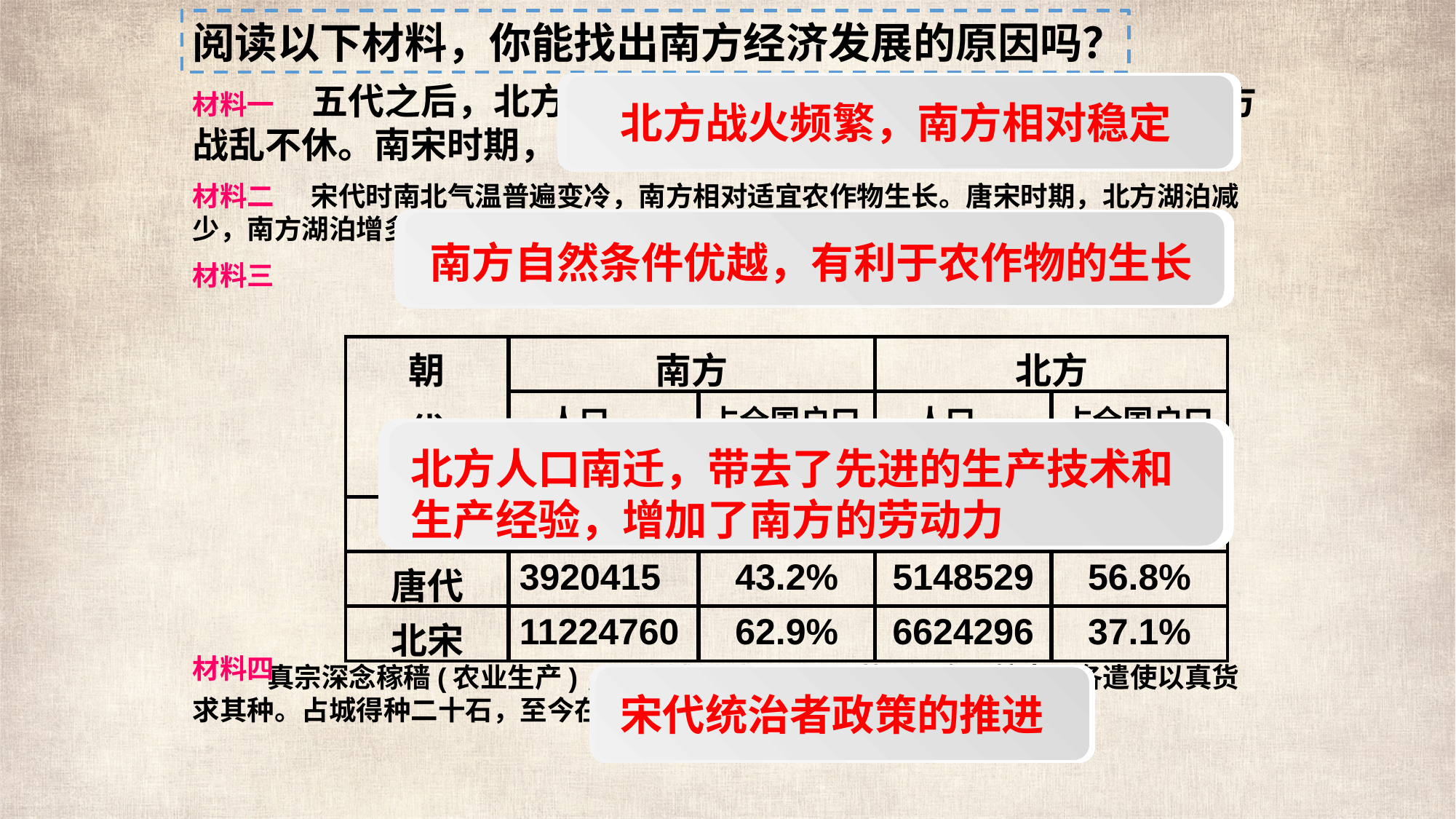

阅读以下材料，你能找出南方经济发展的原因吗？
材料一      五代之后，北方历经靖康之难、宋金对峙、蒙古灭金…北方战乱不休。南宋时期，南方基本上保持了和平安定的环境。
材料二      宋代时南北气温普遍变冷，南方相对适宜农作物生长。唐宋时期，北方湖泊减少，南方湖泊增多。
材料三

北方战火频繁，南方相对稳定

南方自然条件优越，有利于农作物的生长
| 朝 代 | 南方 |  | 北方 |  |
| --- | --- | --- | --- | --- |
|  | 人口 （户） | 占全国户口数比例 | 人口 （户） | 占全国户口数比例 |
| 西汉 | 2470685 | 19.8% | 9985785 | 80.2% |
| 唐代 | 3920415 | 43.2% | 5148529 | 56.8% |
| 北宋 | 11224760 | 62.9% | 6624296 | 37.1% |

北方人口南迁，带去了先进的生产技术和生产经验，增加了南方的劳动力
材料四
           真宗深念稼穑(农业生产)，闻占城稻耐旱，西天菉豆子多而粒大，各遣使以真货求其种。占城得种二十石，至今在处播之。

宋代统治者政策的推进